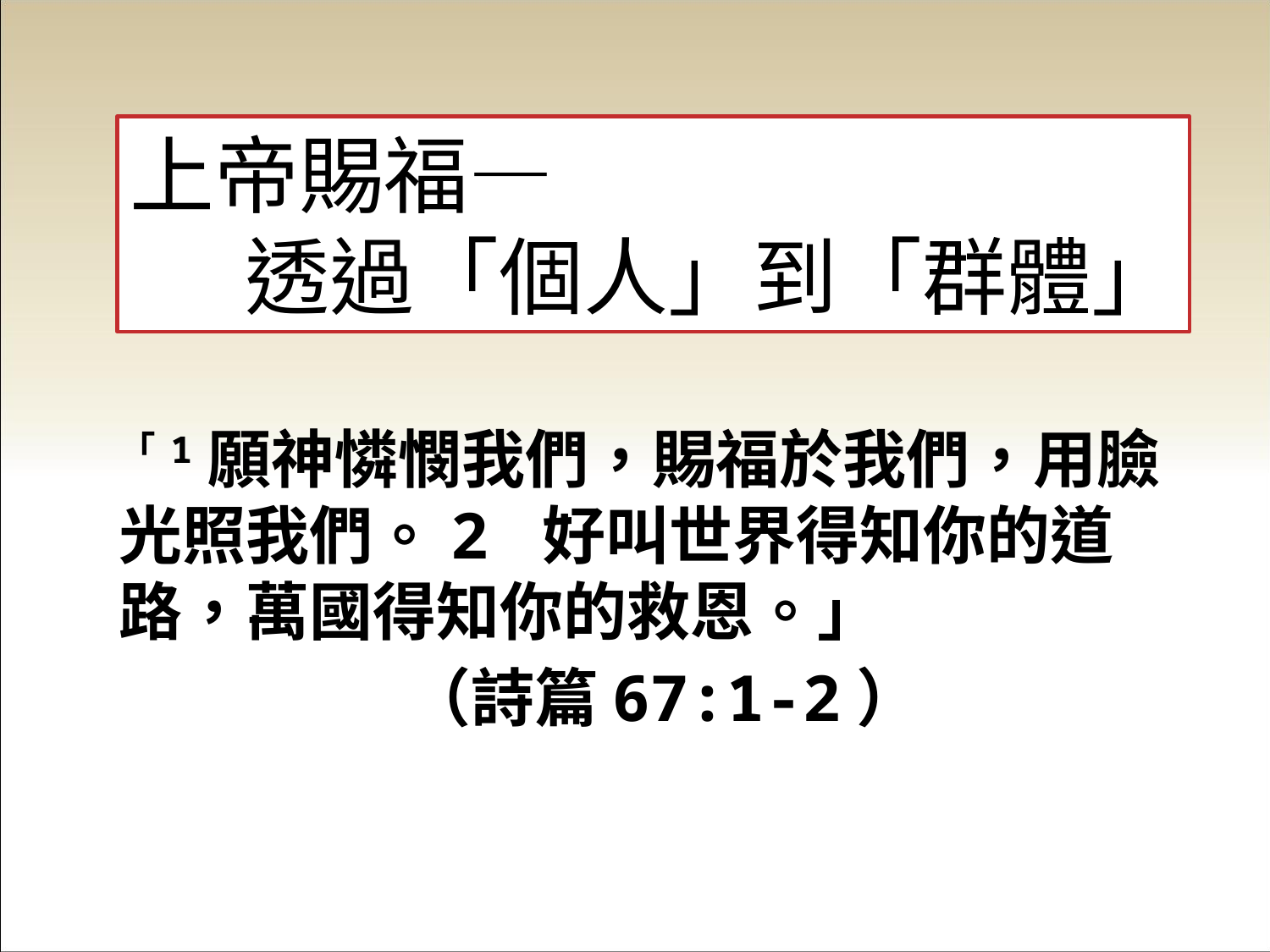

上帝賜福—
     透過「個人」到「群體」
「1願神憐憫我們，賜福於我們，用臉光照我們。2 好叫世界得知你的道路，萬國得知你的救恩。」
                   （詩篇67:1-2）